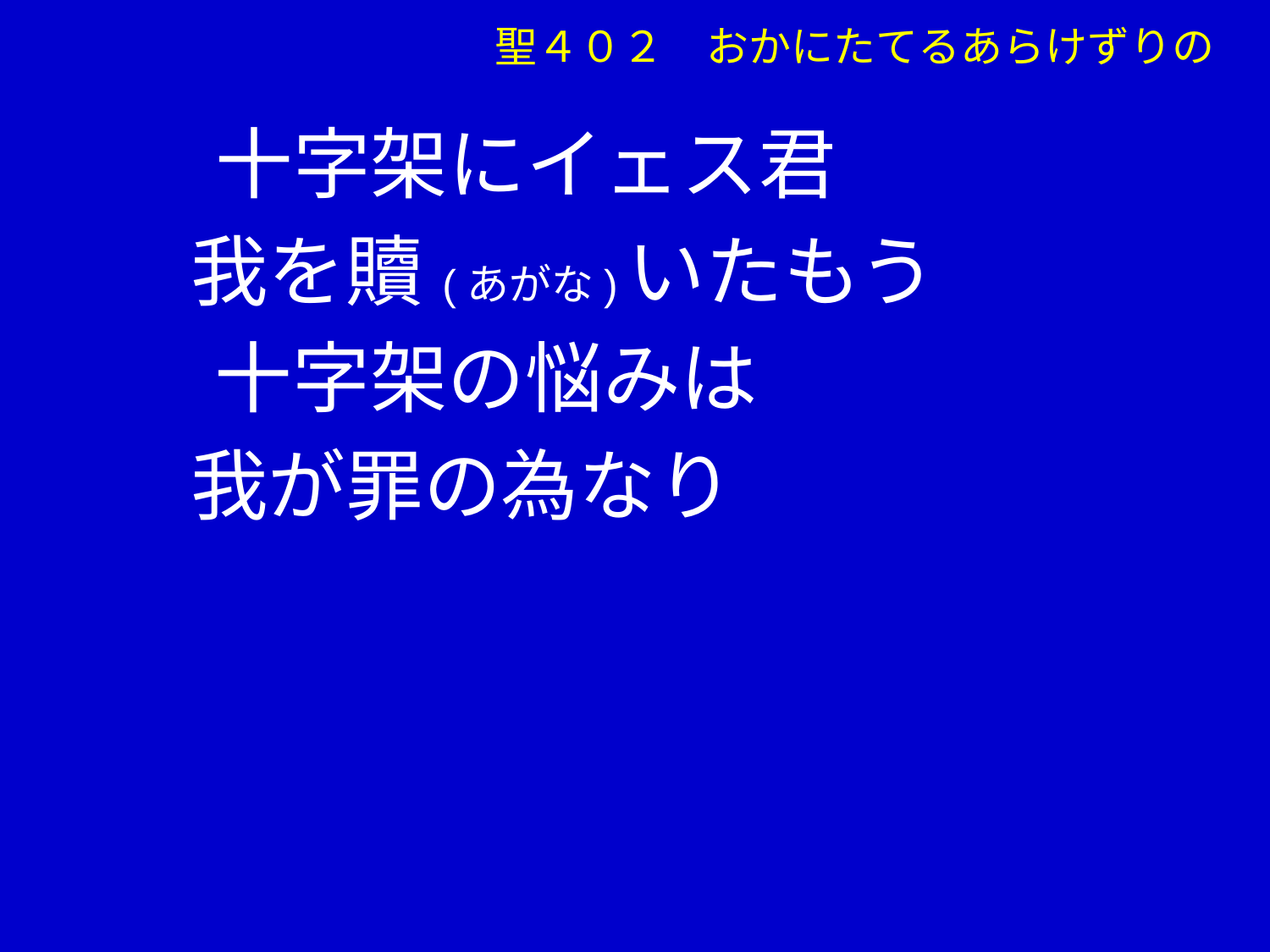

十字架にイェス君
    我を贖(あがな)いたもう
　  十字架の悩みは
    我が罪の為なり
聖４０２　おかにたてるあらけずりの